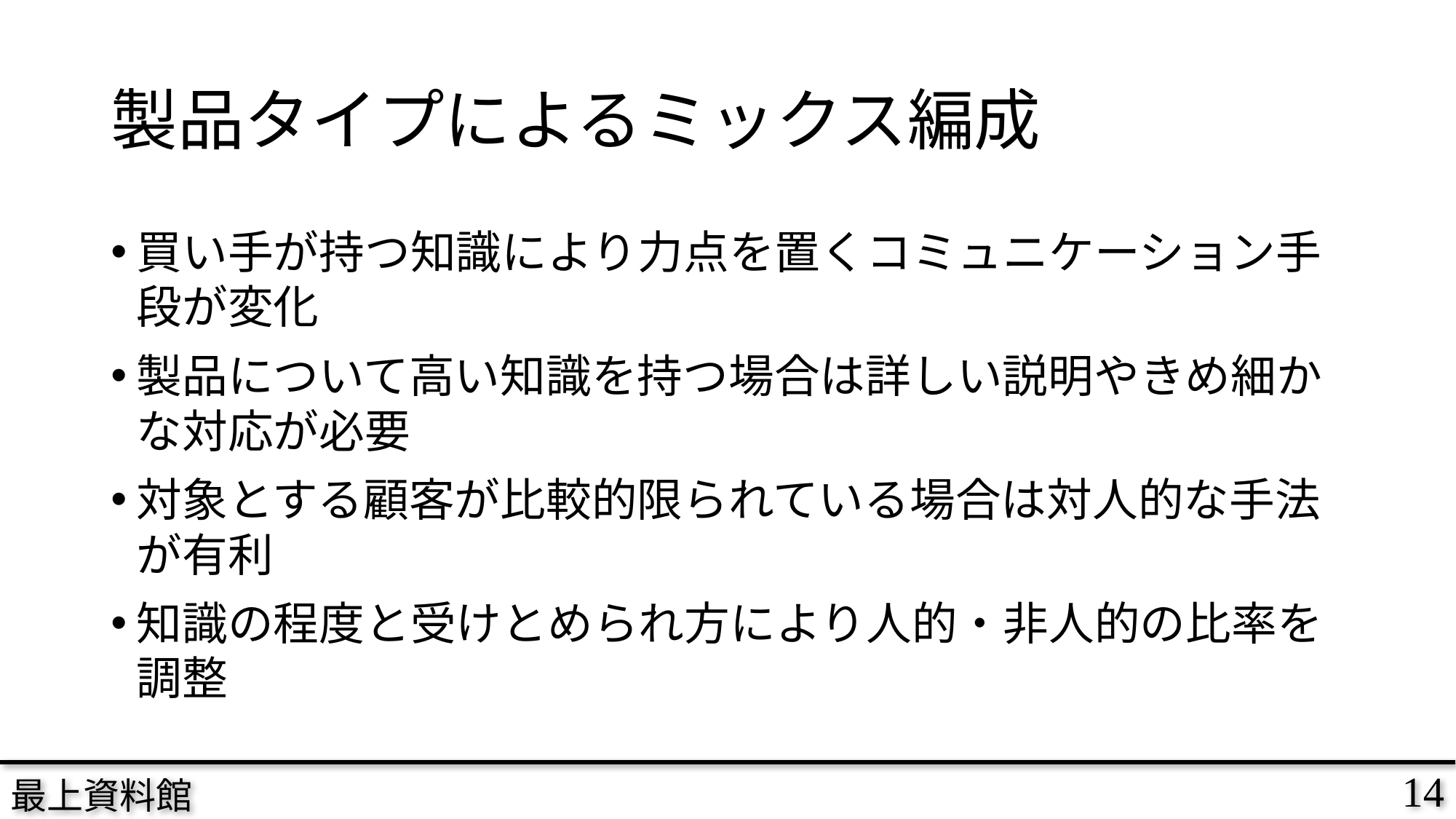

# 製品タイプによるミックス編成
買い手が持つ知識により力点を置くコミュニケーション手段が変化
製品について高い知識を持つ場合は詳しい説明やきめ細かな対応が必要
対象とする顧客が比較的限られている場合は対人的な手法が有利
知識の程度と受けとめられ方により人的・非人的の比率を調整